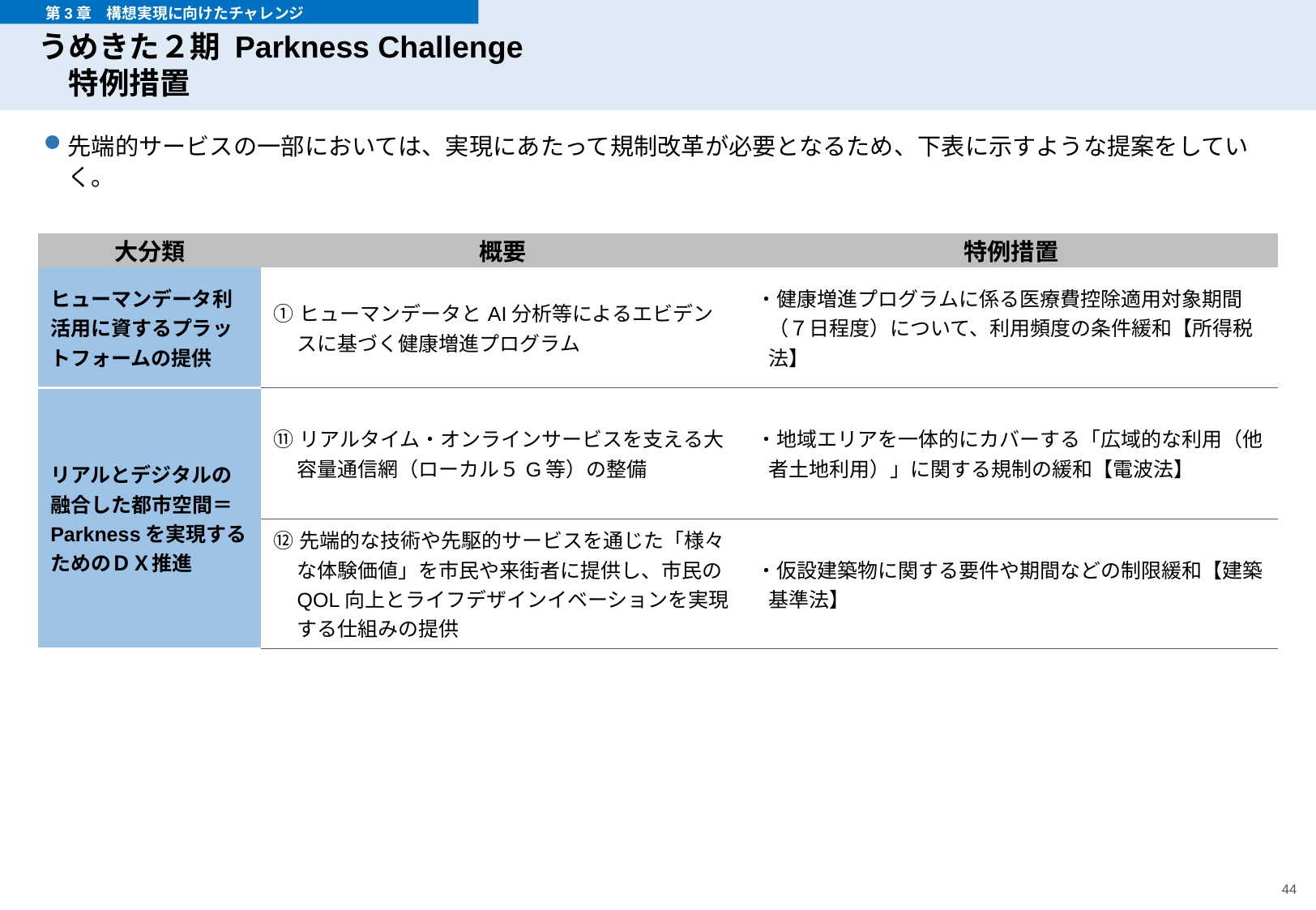

# うめきた２期 Parkness Challenge 　特例措置
　　　第3章　構想実現に向けたチャレンジ
先端的サービスの一部においては、実現にあたって規制改革が必要となるため、下表に示すような提案をしていく。
| 大分類 | 概要 | 特例措置 |
| --- | --- | --- |
| ヒューマンデータ利活用に資するプラットフォームの提供 | ①ヒューマンデータとAI分析等によるエビデンスに基づく健康増進プログラム | ・健康増進プログラムに係る医療費控除適用対象期間（７日程度）について、利用頻度の条件緩和【所得税法】 |
| リアルとデジタルの融合した都市空間＝Parknessを実現するためのＤＸ推進 | ⑪リアルタイム・オンラインサービスを支える大容量通信網（ローカル５G等）の整備 | ・地域エリアを一体的にカバーする「広域的な利用（他者土地利用）」に関する規制の緩和【電波法】 |
|  | ⑫先端的な技術や先駆的サービスを通じた「様々な体験価値」を市民や来街者に提供し、市民のQOL向上とライフデザインイベーションを実現する仕組みの提供 | ・仮設建築物に関する要件や期間などの制限緩和【建築基準法】 |
44